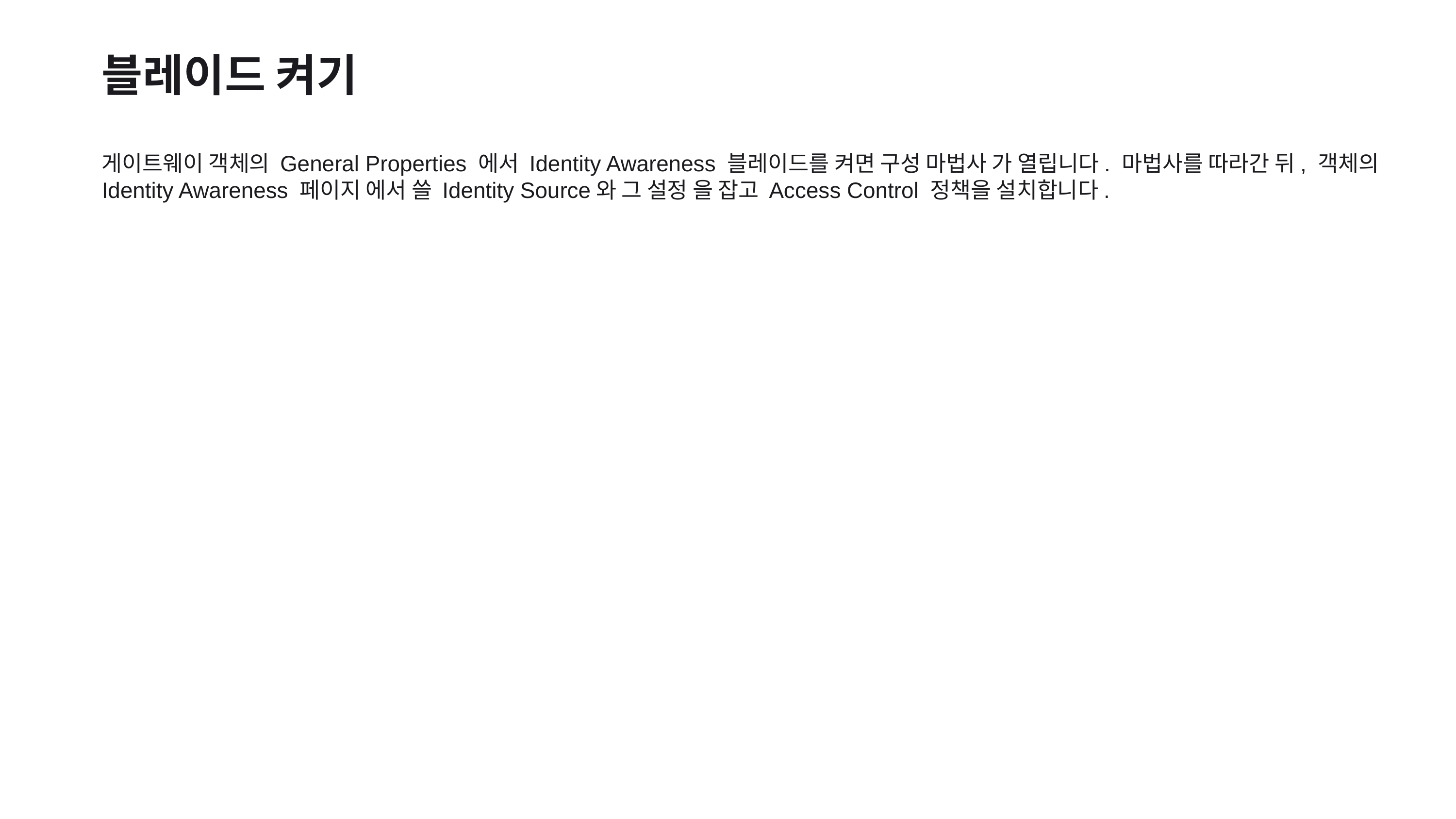

블레이드 켜기
게이트웨이 객체의 General Properties 에서 Identity Awareness 블레이드를 켜면 구성 마법사 가 열립니다. 마법사를 따라간 뒤, 객체의 Identity Awareness 페이지 에서 쓸 Identity Source와 그 설정 을 잡고 Access Control 정책을 설치합니다.